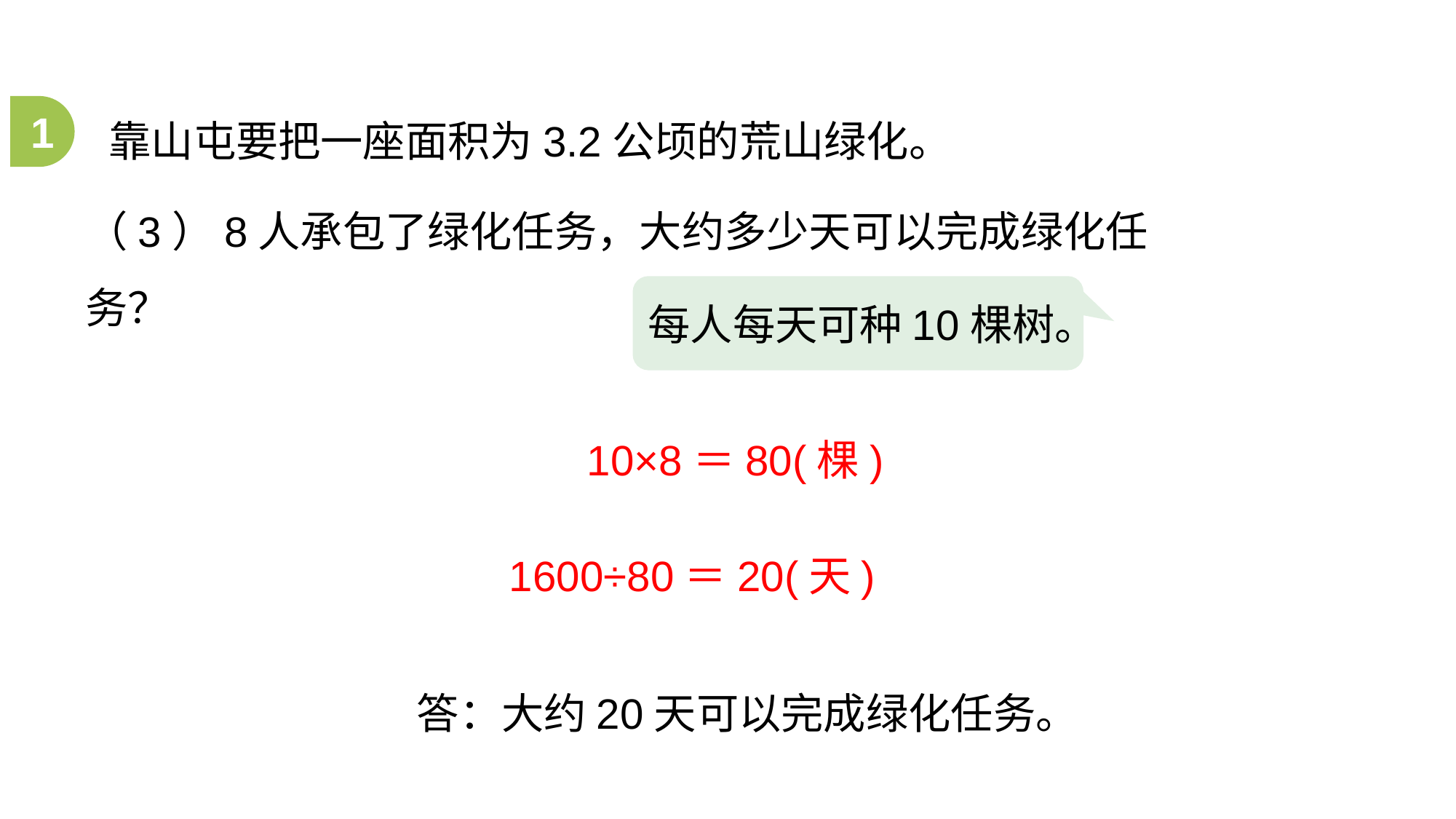

靠山屯要把一座面积为3.2公顷的荒山绿化。
1
（3）8人承包了绿化任务，大约多少天可以完成绿化任务？
每人每天可种10棵树。
10×8＝80(棵)
1600÷80＝20(天)
答：大约20天可以完成绿化任务。